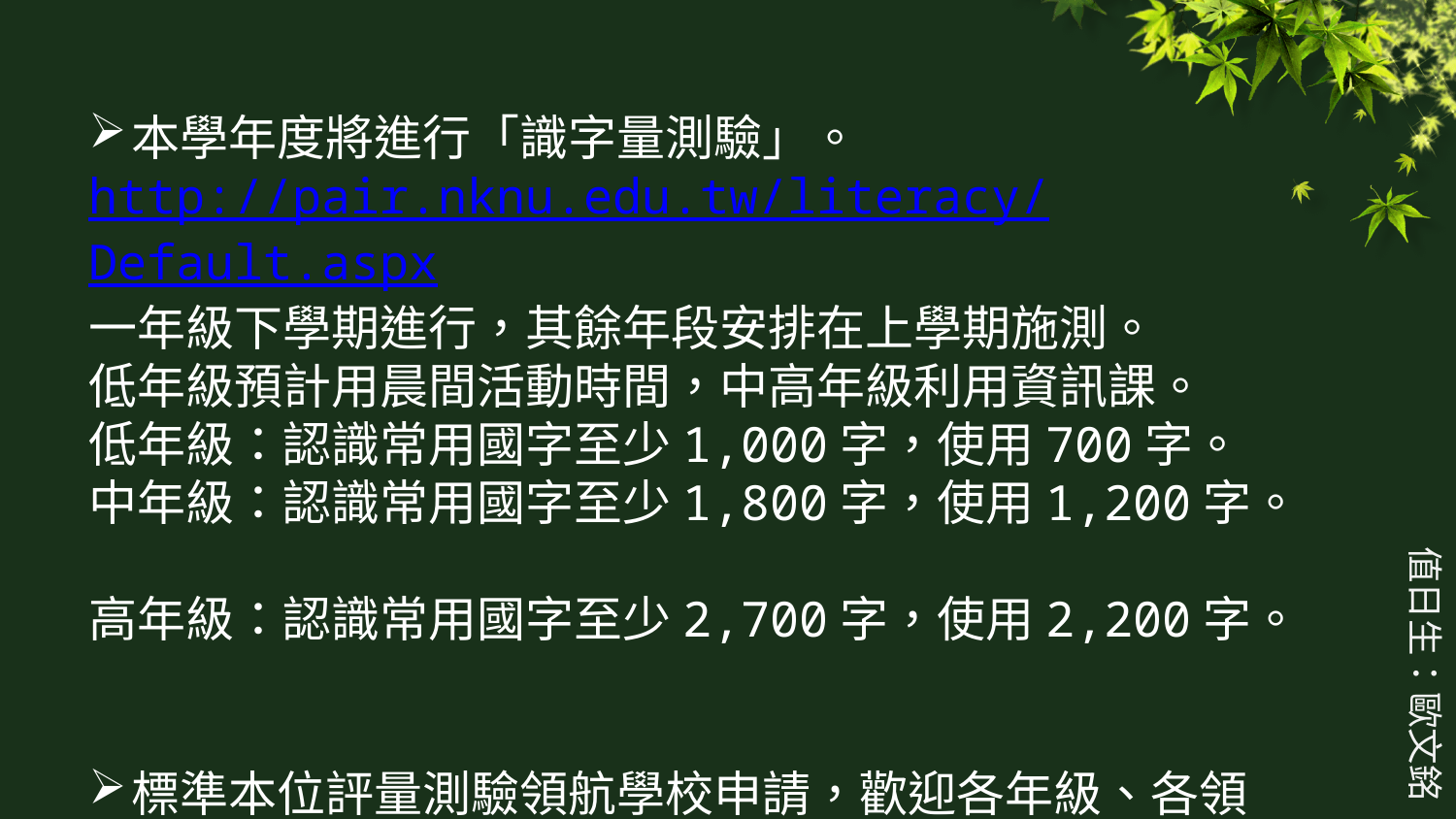

本學年度將進行「識字量測驗」。
http://pair.nknu.edu.tw/literacy/Default.aspx
一年級下學期進行，其餘年段安排在上學期施測。
低年級預計用晨間活動時間，中高年級利用資訊課。
低年級：認識常用國字至少1,000字，使用700字。
中年級：認識常用國字至少1,800字，使用1,200字。
高年級：認識常用國字至少2,700字，使用2,200字。

標準本位評量測驗領航學校申請，歡迎各年級、各領域提出申請，意者請在9/10前提出。
值日生：歐文銘